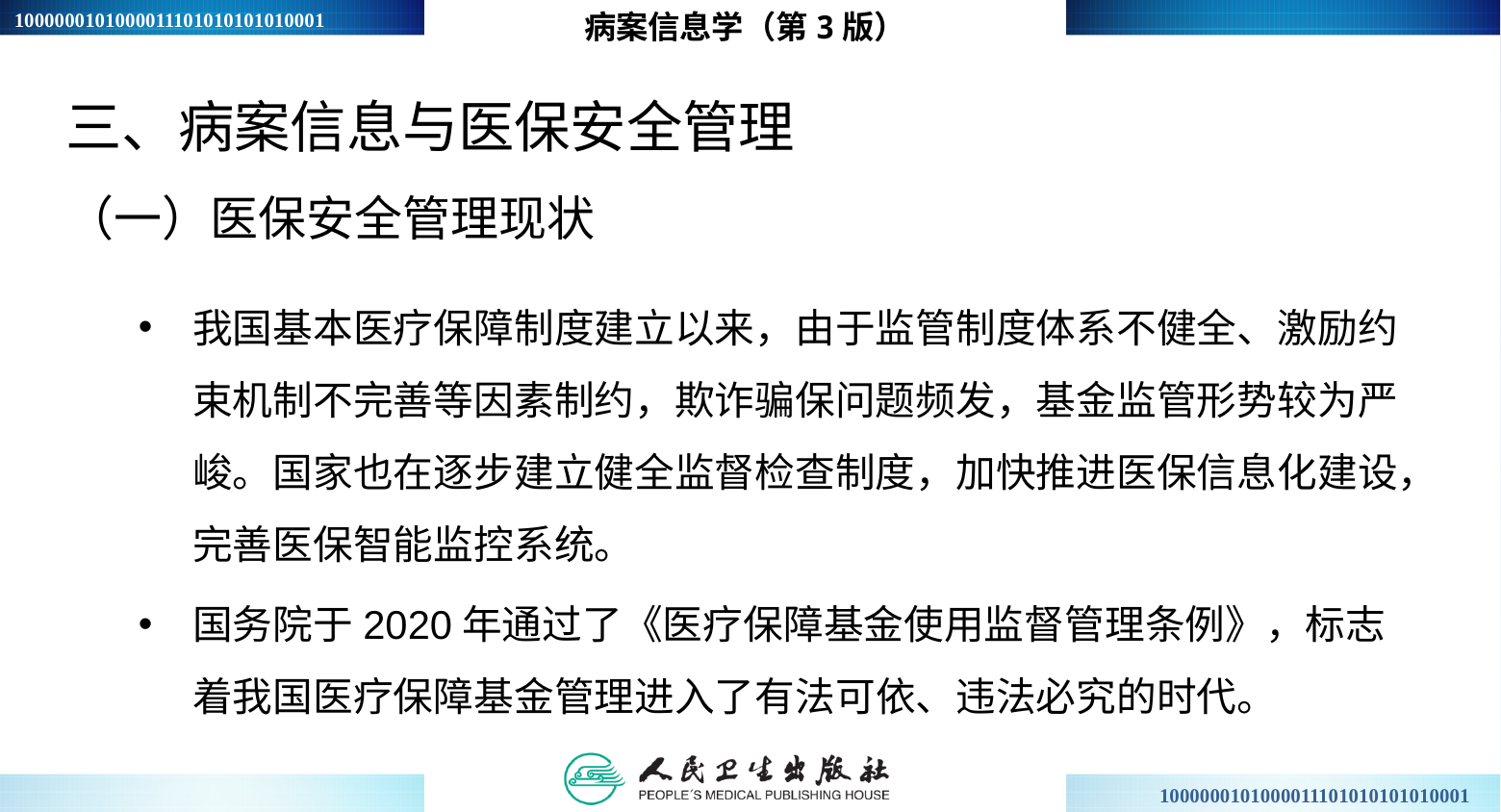

病案信息学（第3版）
三、病案信息与医保安全管理
（一）医保安全管理现状
我国基本医疗保障制度建立以来，由于监管制度体系不健全、激励约束机制不完善等因素制约，欺诈骗保问题频发，基金监管形势较为严峻。国家也在逐步建立健全监督检查制度，加快推进医保信息化建设，完善医保智能监控系统。
国务院于2020年通过了《医疗保障基金使用监督管理条例》，标志着我国医疗保障基金管理进入了有法可依、违法必究的时代。